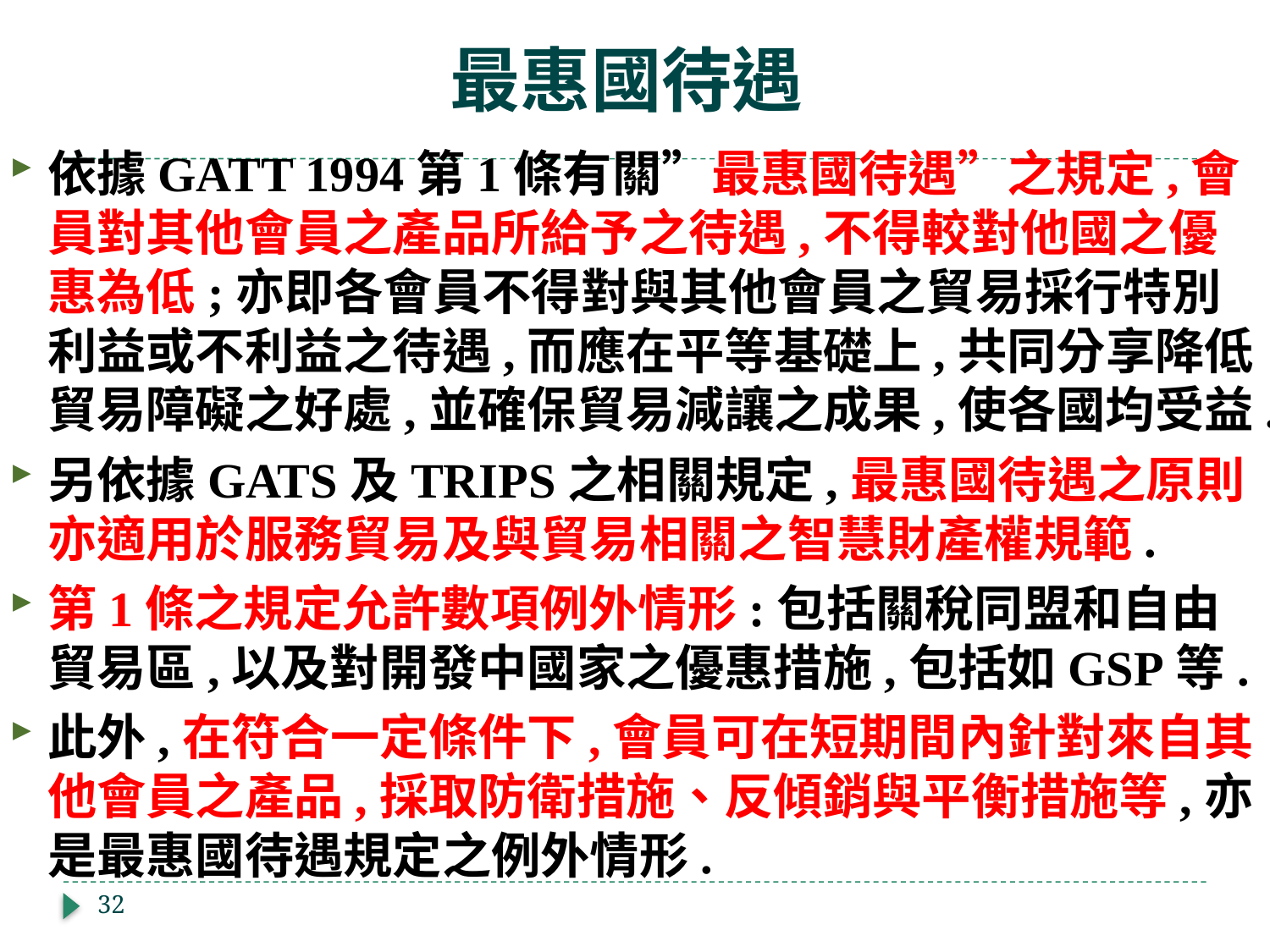

# 最惠國待遇
依據GATT 1994第1條有關”最惠國待遇”之規定,會員對其他會員之產品所給予之待遇,不得較對他國之優惠為低;亦即各會員不得對與其他會員之貿易採行特別利益或不利益之待遇,而應在平等基礎上,共同分享降低貿易障礙之好處,並確保貿易減讓之成果,使各國均受益.
另依據GATS及TRIPS之相關規定,最惠國待遇之原則亦適用於服務貿易及與貿易相關之智慧財產權規範.
第1條之規定允許數項例外情形:包括關稅同盟和自由貿易區,以及對開發中國家之優惠措施,包括如GSP等.
此外,在符合一定條件下,會員可在短期間內針對來自其他會員之產品,採取防衛措施、反傾銷與平衡措施等,亦是最惠國待遇規定之例外情形.
32